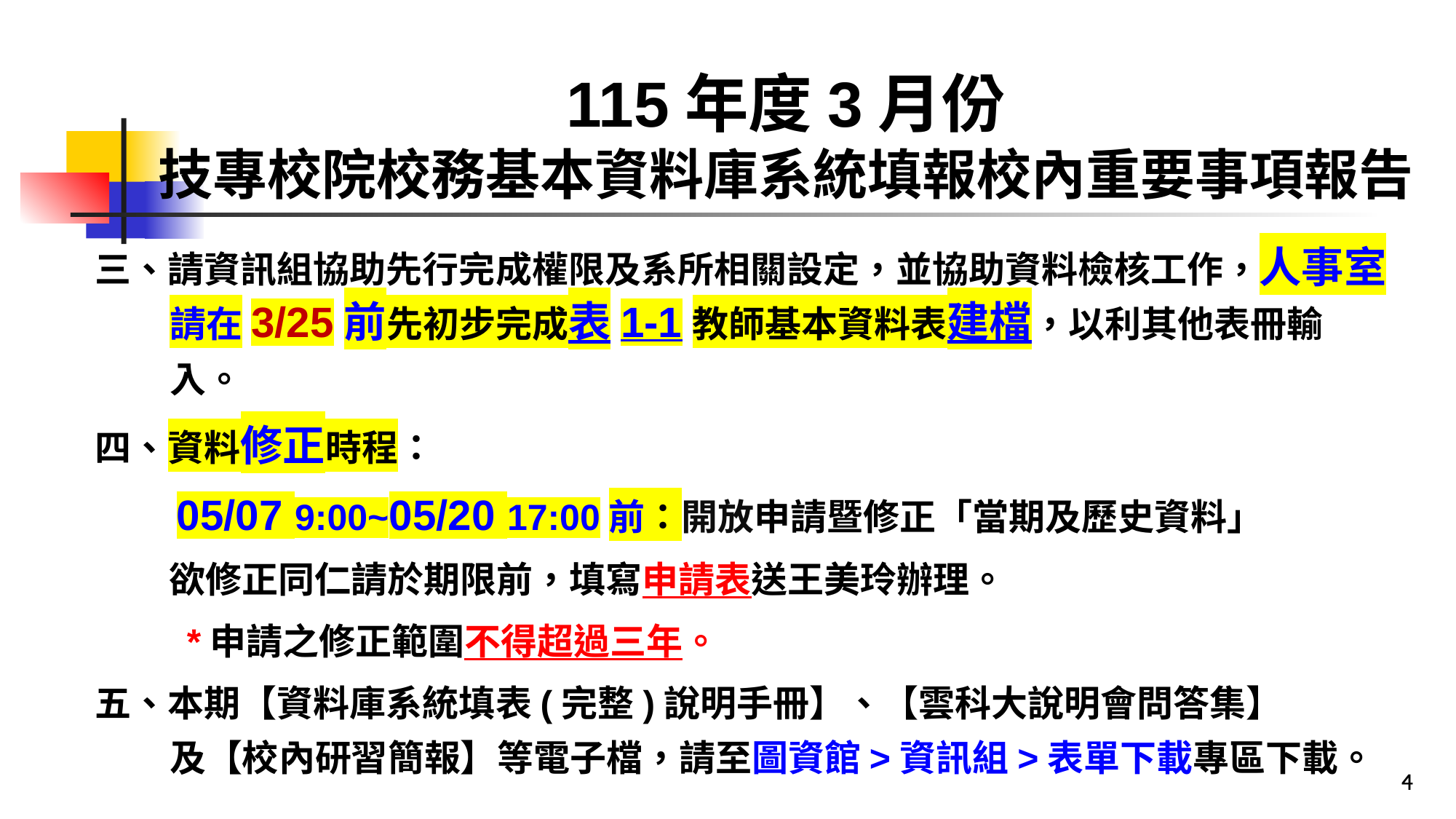

115年度3月份
技專校院校務基本資料庫系統填報校內重要事項報告
三、請資訊組協助先行完成權限及系所相關設定，並協助資料檢核工作，人事室請在3/25前先初步完成表1-1教師基本資料表建檔，以利其他表冊輸入。
四、資料修正時程：
        05/07 9:00~05/20 17:00前：開放申請暨修正「當期及歷史資料」
        欲修正同仁請於期限前，填寫申請表送王美玲辦理。
         *申請之修正範圍不得超過三年。
五、本期【資料庫系統填表(完整)說明手冊】、【雲科大說明會問答集】
及【校內研習簡報】等電子檔，請至圖資館>資訊組>表單下載專區下載。

4